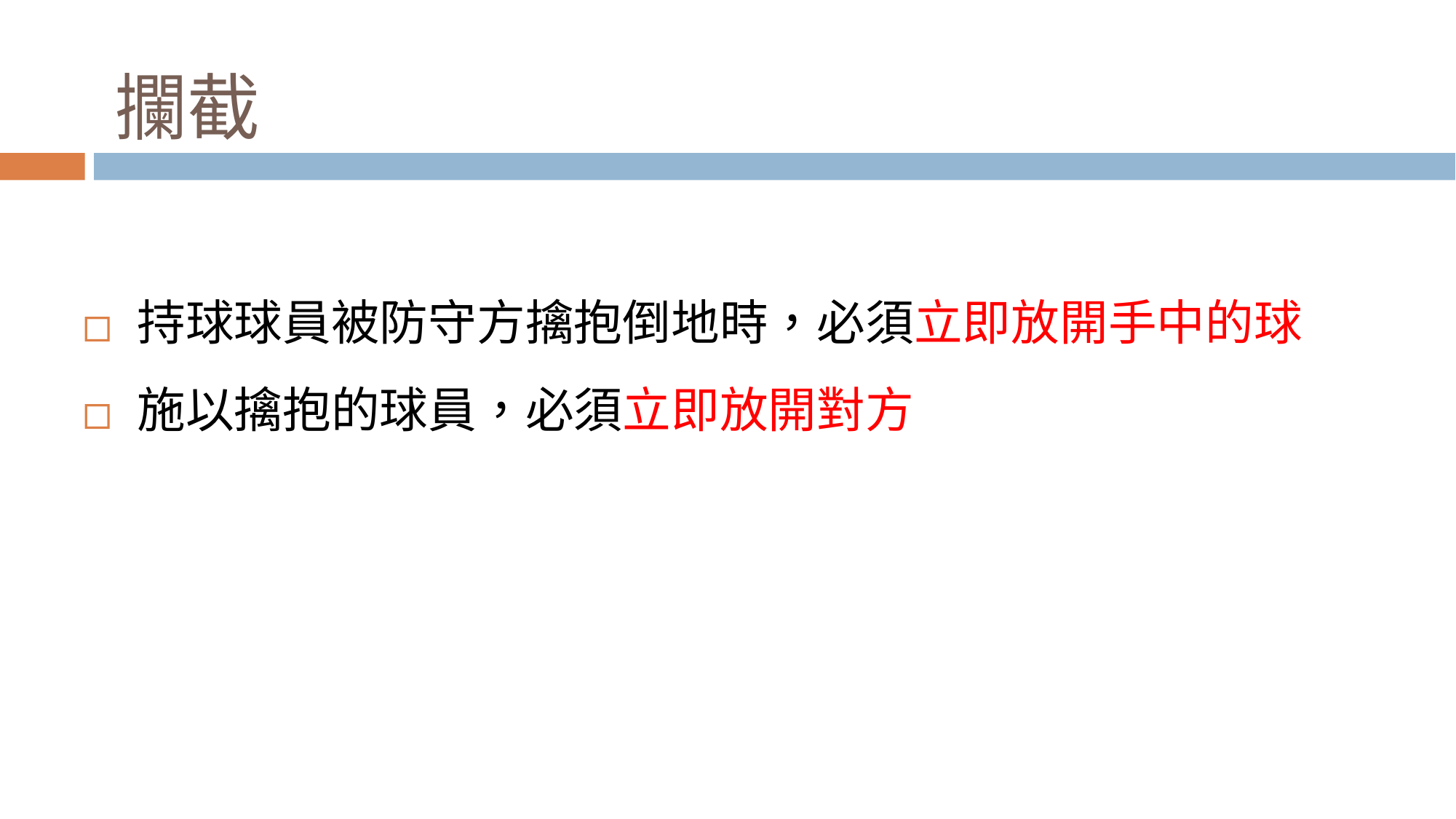

# 攔截
持球球員被防守方擒抱倒地時，必須立即放開手中的球
施以擒抱的球員，必須立即放開對方